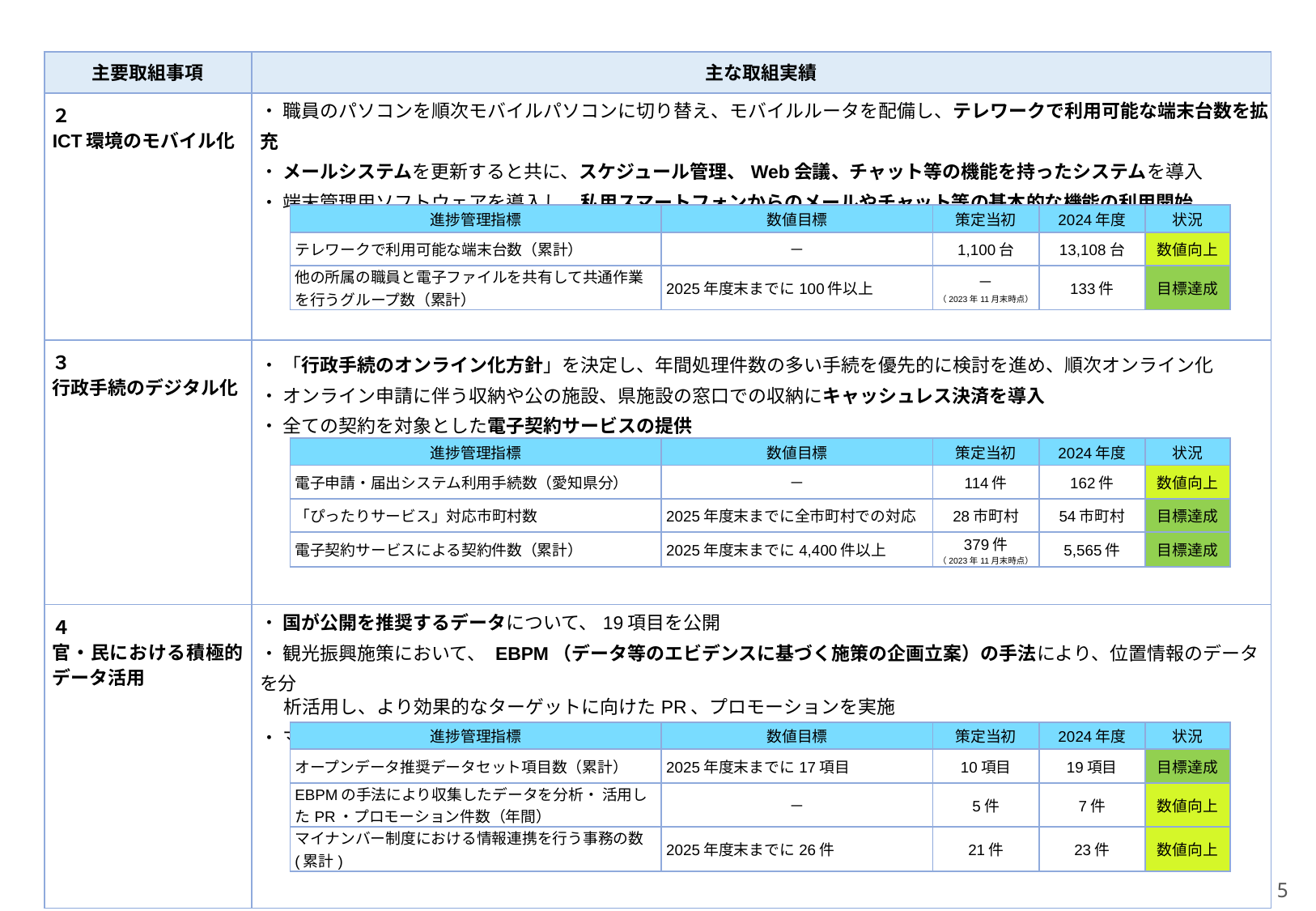

| 主要取組事項 | 主な取組実績 |
| --- | --- |
| ２ ICT環境のモバイル化 | ・ 職員のパソコンを順次モバイルパソコンに切り替え、モバイルルータを配備し、テレワークで利用可能な端末台数を拡充 ・ メールシステムを更新すると共に、スケジュール管理、Web会議、チャット等の機能を持ったシステムを導入 ・ 端末管理用ソフトウェアを導入し、私用スマートフォンからのメールやチャット等の基本的な機能の利用開始 |
| ３ 行政手続のデジタル化 | ・ 「行政手続のオンライン化方針」を決定し、年間処理件数の多い手続を優先的に検討を進め、順次オンライン化 ・ オンライン申請に伴う収納や公の施設、県施設の窓口での収納にキャッシュレス決済を導入 ・ 全ての契約を対象とした電子契約サービスの提供 |
| ４ 官・民における積極的データ活用 | ・ 国が公開を推奨するデータについて、19項目を公開 ・ 観光振興施策において、 EBPM（データ等のエビデンスに基づく施策の企画立案）の手法により、位置情報のデータを分 析活用し、より効果的なターゲットに向けたPR、プロモーションを実施 ・ マイナンバー制度における情報連携を行う事務の拡充を推進 |
|  |  |  |  |  |
| --- | --- | --- | --- | --- |
| 進捗管理指標 | 数値目標 | 策定当初 | 2024年度 | 状況 |
| テレワークで利用可能な端末台数（累計） | － | 1,100台 | 13,108台 | 数値向上 |
| 他の所属の職員と電子ファイルを共有して共通作業を行うグループ数（累計） | 2025年度末までに100件以上 | － （2023年11月末時点） | 133件 | 目標達成 |
|  |  |  |  |  |
| --- | --- | --- | --- | --- |
| 進捗管理指標 | 数値目標 | 策定当初 | 2024年度 | 状況 |
| 電子申請・届出システム利用手続数（愛知県分） | － | 114件 | 162件 | 数値向上 |
| 「ぴったりサービス」対応市町村数 | 2025年度末までに全市町村での対応 | 28市町村 | 54市町村 | 目標達成 |
| 電子契約サービスによる契約件数（累計） | 2025年度末までに4,400件以上 | 379件 （2023年11月末時点） | 5,565件 | 目標達成 |
|  |  |  |  |  |
| --- | --- | --- | --- | --- |
| 進捗管理指標 | 数値目標 | 策定当初 | 2024年度 | 状況 |
| オープンデータ推奨データセット項目数（累計） | 2025年度末までに17項目 | 10項目 | 19項目 | 目標達成 |
| EBPMの手法により収集したデータを分析・ 活用したPR・プロモーション件数（年間） | － | 5件 | 7件 | 数値向上 |
| マイナンバー制度における情報連携を行う事務の数 (累計) | 2025年度末までに26件 | 21件 | 23件 | 数値向上 |